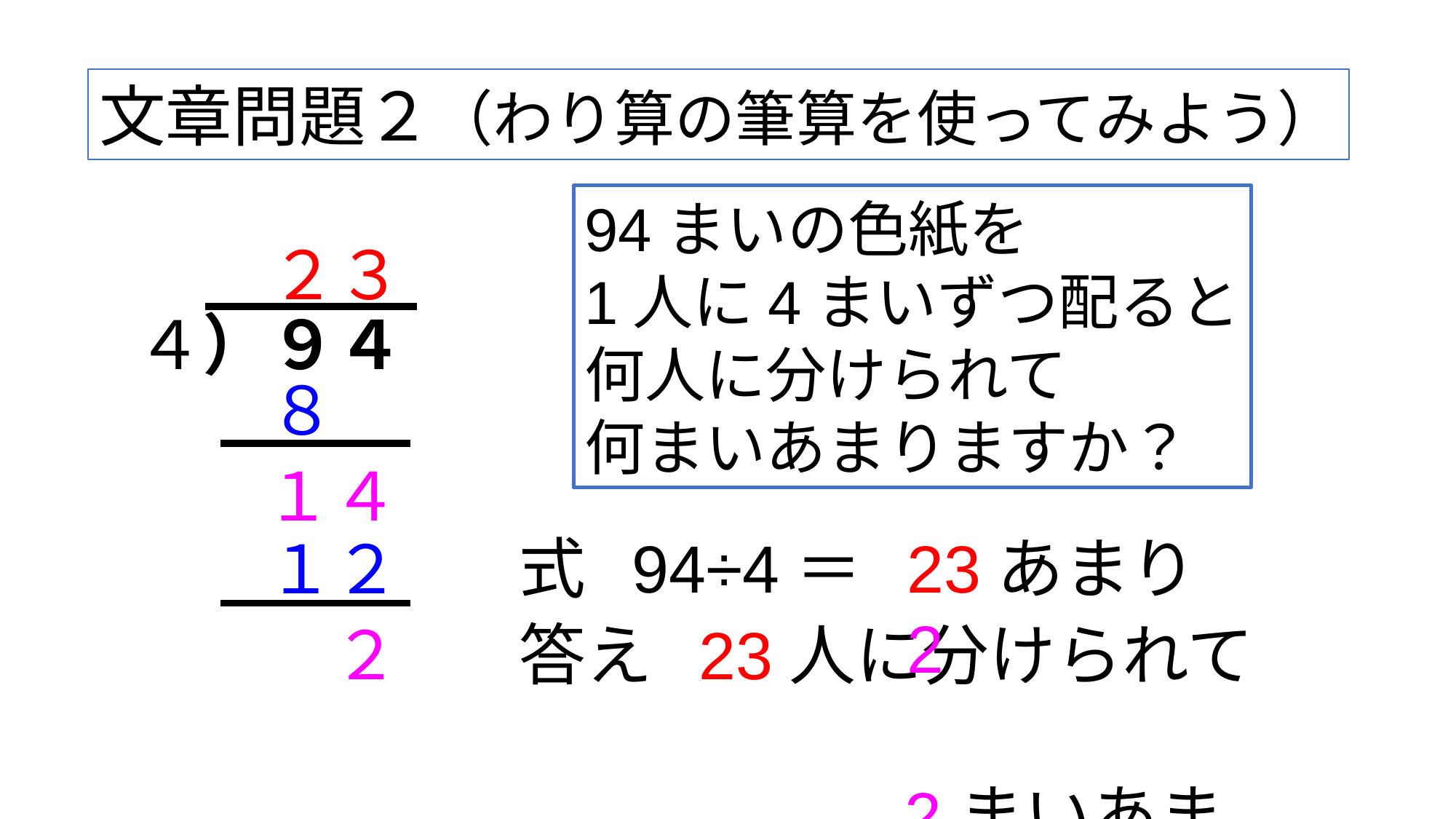

文章問題２（わり算の筆算を使ってみよう）
94まいの色紙を
1人に4まいずつ配ると
何人に分けられて
何まいあまりますか？
２
３
４）９４
８
１４
23あまり2
 式  94÷4＝
１２
２
 答え  23人に分けられて
　　　　　　2まいあまる